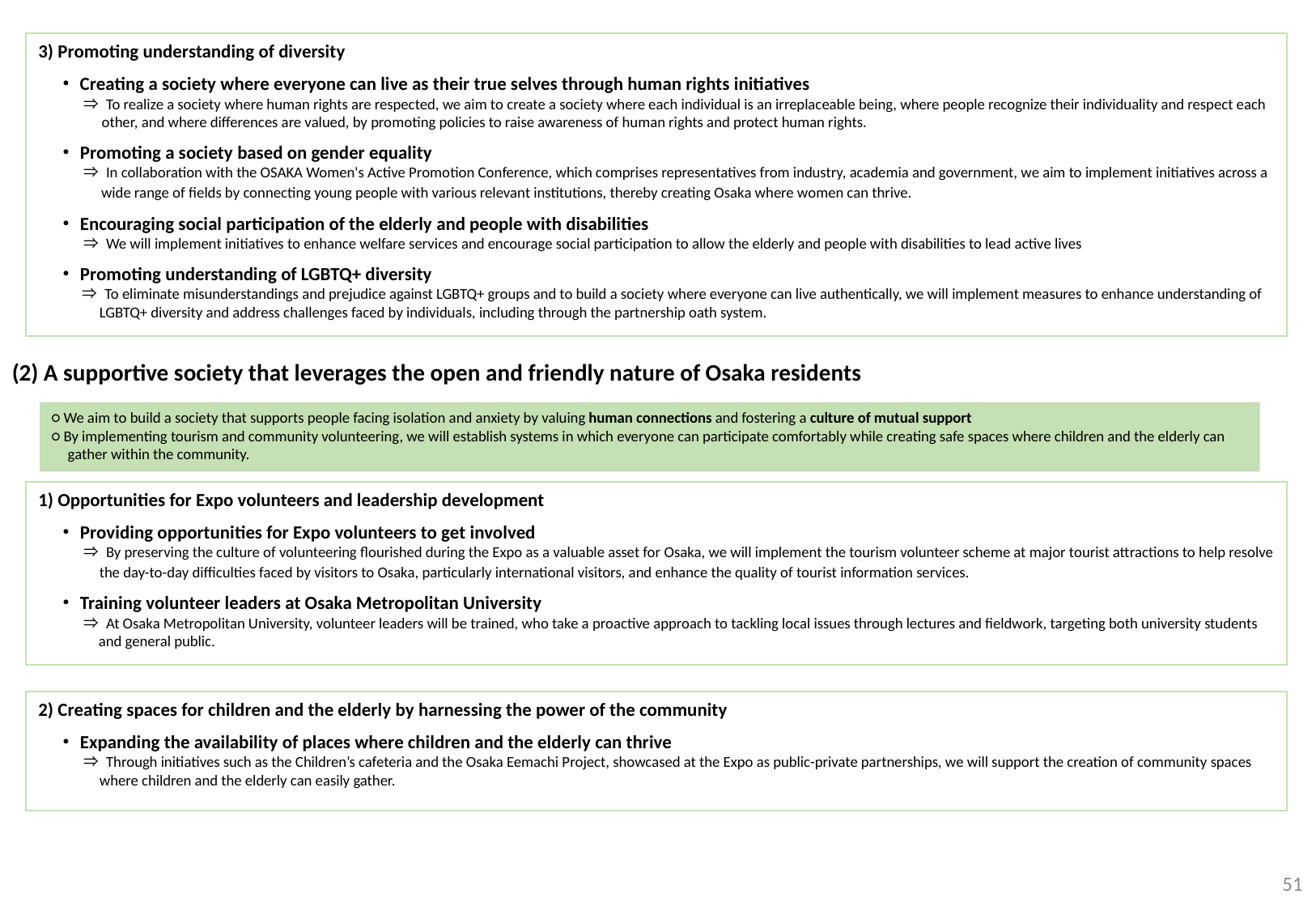

3) Promoting understanding of diversity
　・Creating a society where everyone can live as their true selves through human rights initiatives
　　　⇒ To realize a society where human rights are respected, we aim to create a society where each individual is an irreplaceable being, where people recognize their individuality and respect each other, and where differences are valued, by promoting policies to raise awareness of human rights and protect human rights.
　・Promoting a society based on gender equality
　　　⇒ In collaboration with the OSAKA Women's Active Promotion Conference, which comprises representatives from industry, academia and government, we aim to implement initiatives across a wide range of fields by connecting young people with various relevant institutions, thereby creating Osaka where women can thrive.
　・Encouraging social participation of the elderly and people with disabilities
　　　⇒ We will implement initiatives to enhance welfare services and encourage social participation to allow the elderly and people with disabilities to lead active lives
　・Promoting understanding of LGBTQ+ diversity
　　    ⇒ To eliminate misunderstandings and prejudice against LGBTQ+ groups and to build a society where everyone can live authentically, we will implement measures to enhance understanding of LGBTQ+ diversity and address challenges faced by individuals, including through the partnership oath system.

(2) A supportive society that leverages the open and friendly nature of Osaka residents
○ We aim to build a society that supports people facing isolation and anxiety by valuing human connections and fostering a culture of mutual support
○ By implementing tourism and community volunteering, we will establish systems in which everyone can participate comfortably while creating safe spaces where children and the elderly can gather within the community.
1) Opportunities for Expo volunteers and leadership development
　・Providing opportunities for Expo volunteers to get involved
　　　⇒ By preserving the culture of volunteering flourished during the Expo as a valuable asset for Osaka, we will implement the tourism volunteer scheme at major tourist attractions to help resolve the day-to-day difficulties faced by visitors to Osaka, particularly international visitors, and enhance the quality of tourist information services.
　・Training volunteer leaders at Osaka Metropolitan University
　　　⇒ At Osaka Metropolitan University, volunteer leaders will be trained, who take a proactive approach to tackling local issues through lectures and fieldwork, targeting both university students and general public.

2) Creating spaces for children and the elderly by harnessing the power of the community
　・Expanding the availability of places where children and the elderly can thrive
　　　⇒ Through initiatives such as the Children’s cafeteria and the Osaka Eemachi Project, showcased at the Expo as public-private partnerships, we will support the creation of community spaces where children and the elderly can easily gather.

51